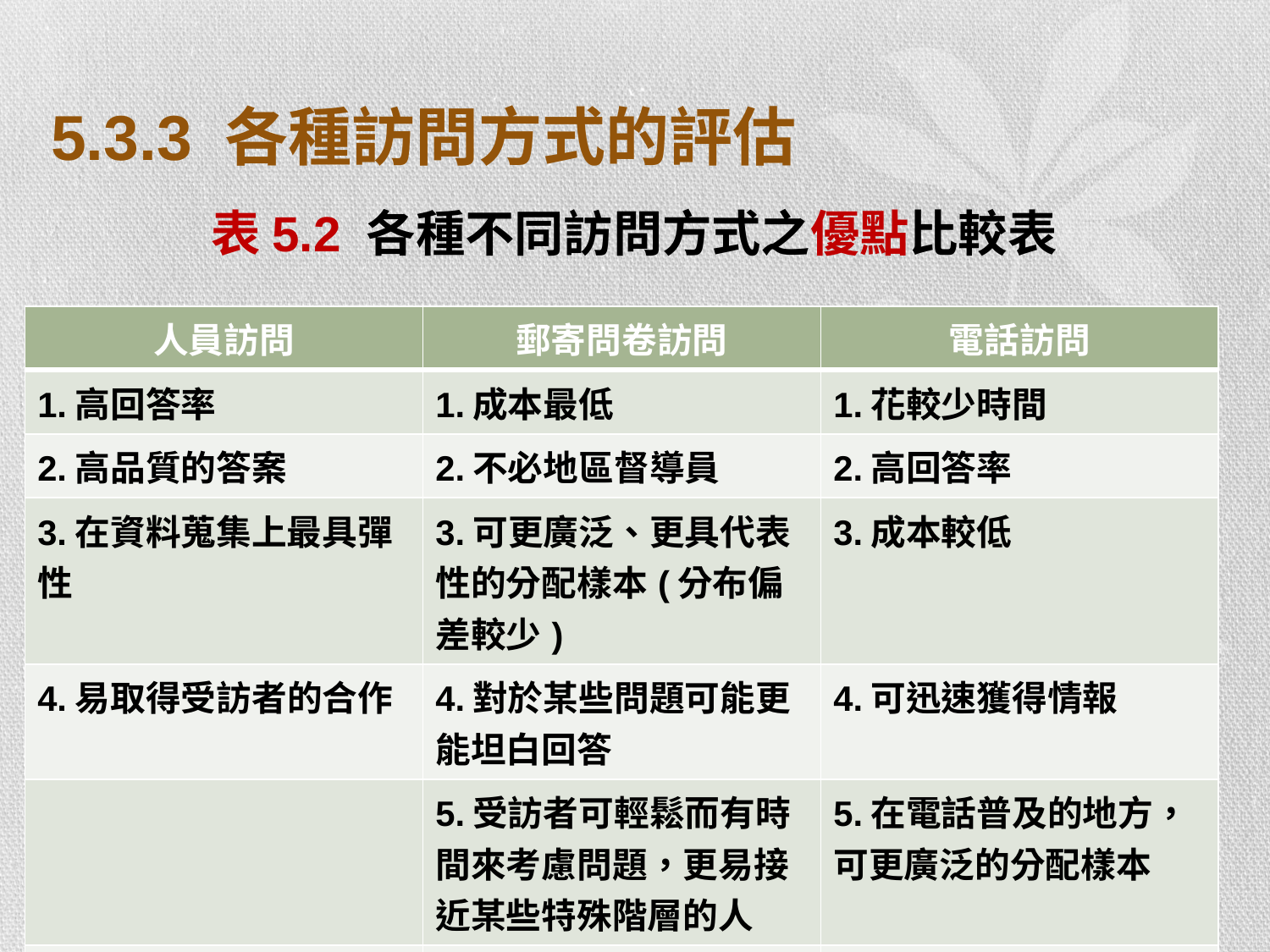

# 5.3.3 各種訪問方式的評估
表5.2 各種不同訪問方式之優點比較表
| 人員訪問 | 郵寄問卷訪問 | 電話訪問 |
| --- | --- | --- |
| 1.高回答率 | 1.成本最低 | 1.花較少時間 |
| 2.高品質的答案 | 2.不必地區督導員 | 2.高回答率 |
| 3.在資料蒐集上最具彈性 | 3.可更廣泛、更具代表性的分配樣本(分布偏差較少) | 3.成本較低 |
| 4.易取得受訪者的合作 | 4.對於某些問題可能更能坦白回答 | 4.可迅速獲得情報 |
|  | 5.受訪者可輕鬆而有時間來考慮問題，更易接近某些特殊階層的人 | 5.在電話普及的地方，可更廣泛的分配樣本 |
|  |  | 6.不必地區督導員 |
2014/11/7
26